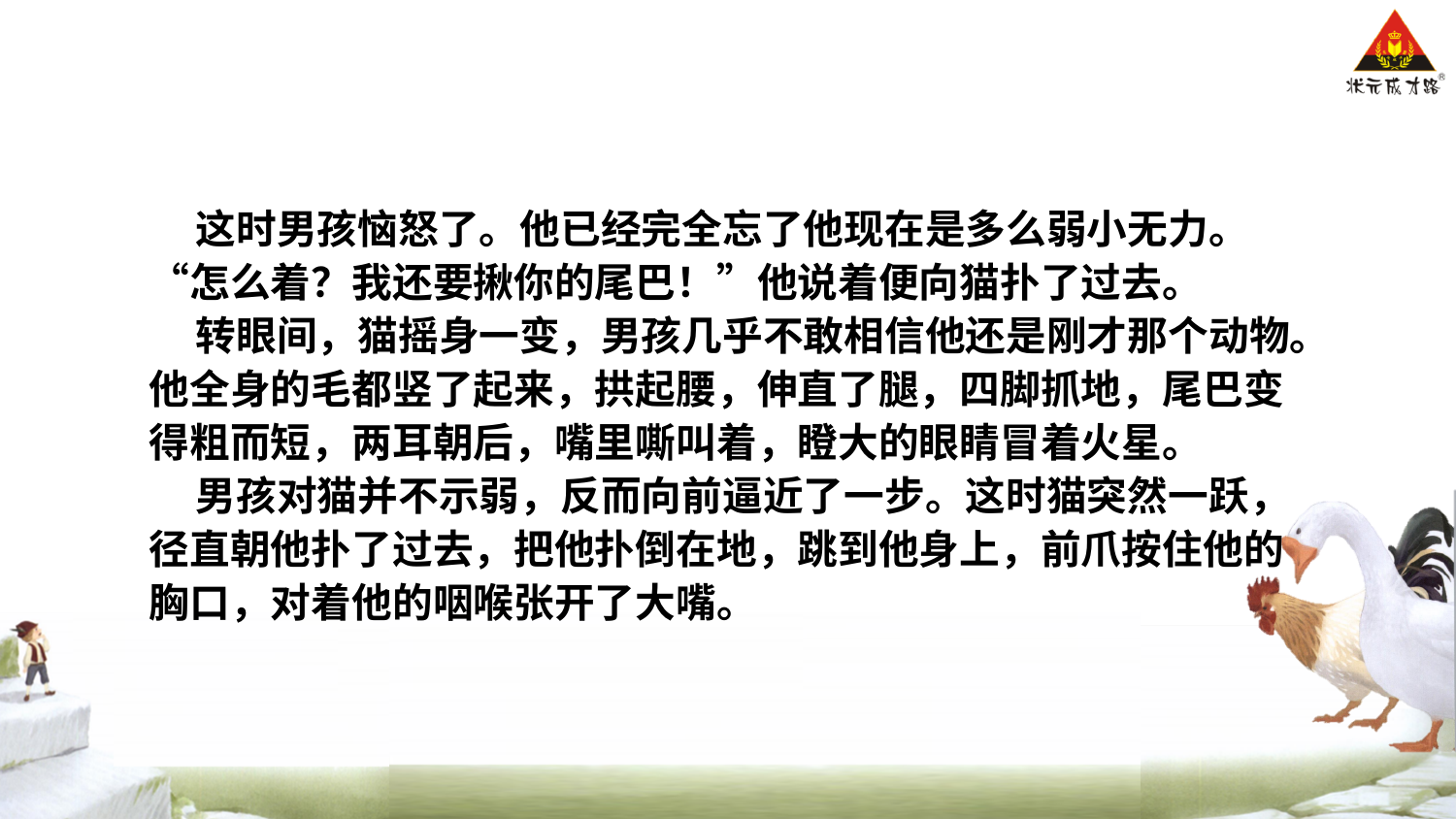

这时男孩恼怒了。他已经完全忘了他现在是多么弱小无力。“怎么着？我还要揪你的尾巴！”他说着便向猫扑了过去。
    转眼间，猫摇身一变，男孩几乎不敢相信他还是刚才那个动物。他全身的毛都竖了起来，拱起腰，伸直了腿，四脚抓地，尾巴变得粗而短，两耳朝后，嘴里嘶叫着，瞪大的眼睛冒着火星。
    男孩对猫并不示弱，反而向前逼近了一步。这时猫突然一跃，径直朝他扑了过去，把他扑倒在地，跳到他身上，前爪按住他的胸口，对着他的咽喉张开了大嘴。